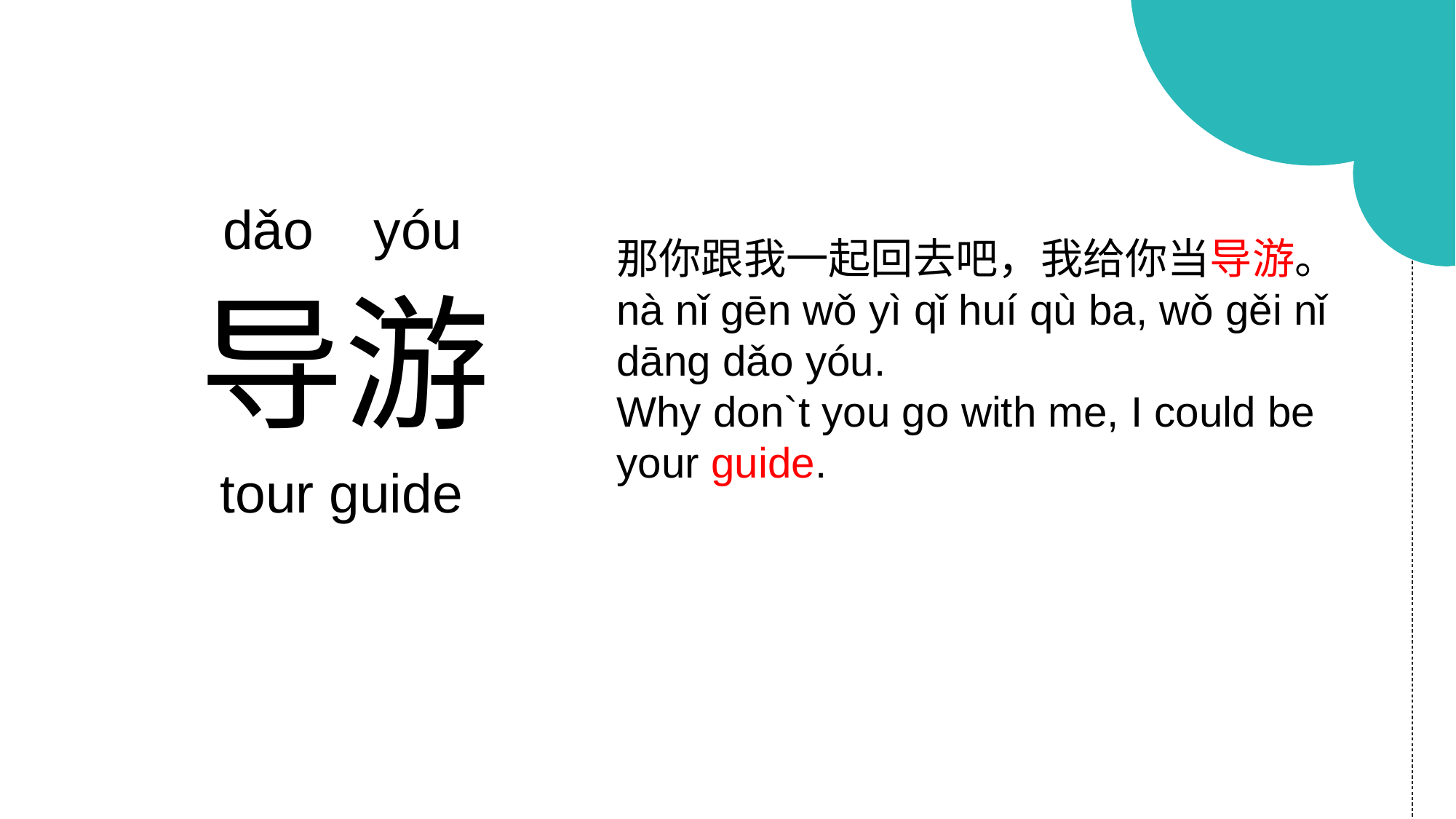

dǎo    yóu
那你跟我一起回去吧，我给你当导游。
nà nǐ gēn wǒ yì qǐ huí qù ba, wǒ gěi nǐ dāng dǎo yóu.
Why don`t you go with me, I could be your guide.
导游
       tour guide